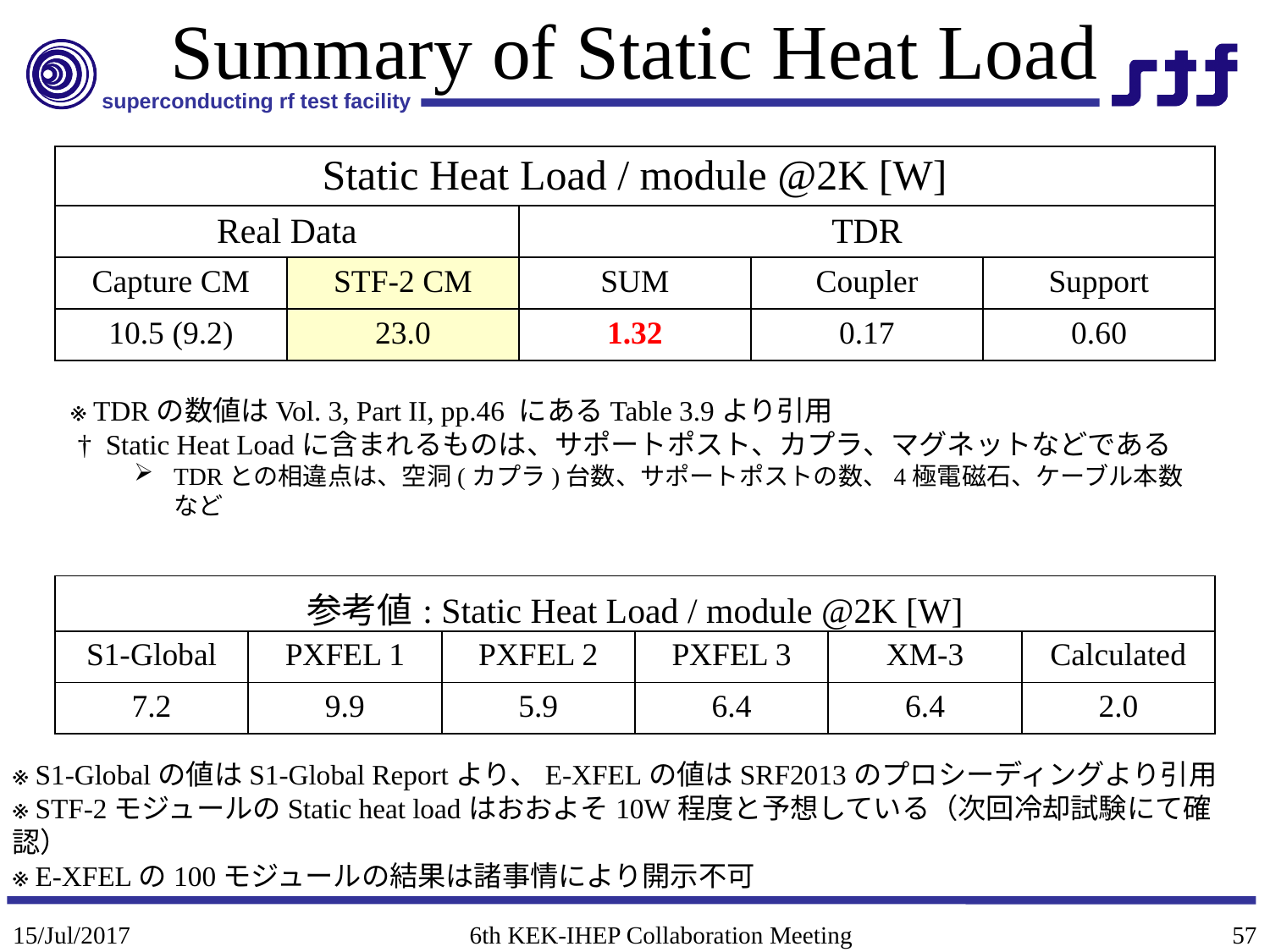

# Summary of Static Heat Load
| Static Heat Load / module @2K [W] |  |  |  |  |
| --- | --- | --- | --- | --- |
| Real Data |  | TDR |  |  |
| Capture CM | STF-2 CM | SUM | Coupler | Support |
| 10.5 (9.2) | 23.0 | 1.32 | 0.17 | 0.60 |
※ TDRの数値はVol. 3, Part II, pp.46 にあるTable 3.9より引用
 †  Static Heat Loadに含まれるものは、サポートポスト、カプラ、マグネットなどである
TDRとの相違点は、空洞(カプラ)台数、サポートポストの数、4極電磁石、ケーブル本数など
| 参考値: Static Heat Load / module @2K [W] |  |  |  |  |  |
| --- | --- | --- | --- | --- | --- |
| S1-Global | PXFEL 1 | PXFEL 2 | PXFEL 3 | XM-3 | Calculated |
| 7.2 | 9.9 | 5.9 | 6.4 | 6.4 | 2.0 |
※ S1-Globalの値はS1-Global Reportより、E-XFELの値はSRF2013のプロシーディングより引用
※ STF-2モジュールのStatic heat loadはおおよそ10W程度と予想している（次回冷却試験にて確認）
※ E-XFELの100モジュールの結果は諸事情により開示不可
15/Jul/2017
6th KEK-IHEP Collaboration Meeting
57